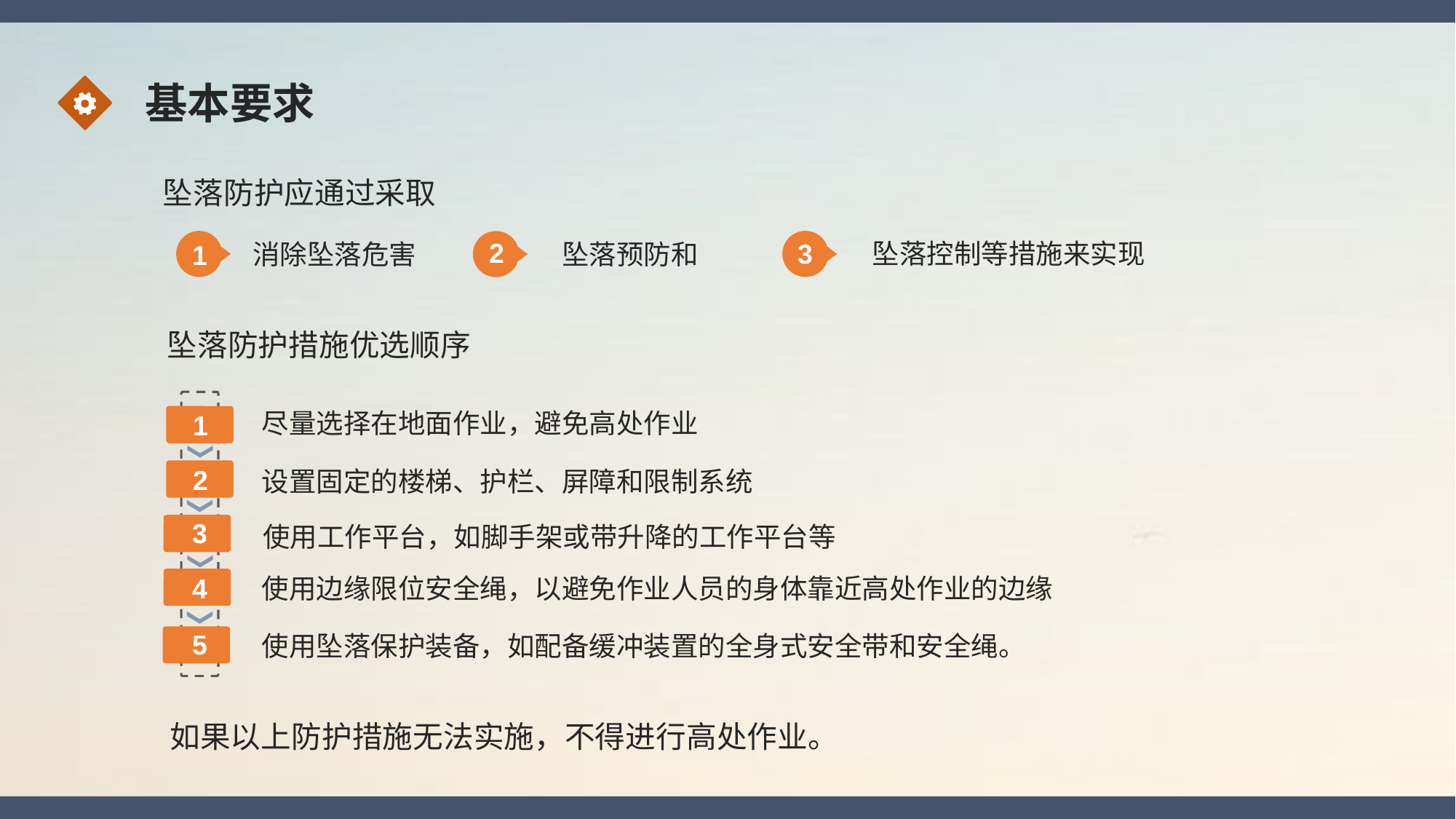

基本要求

坠落防护应通过采取
2

坠落控制等措施来实现

3
消除坠落危害
坠落预防和
1
坠落防护措施优选顺序

尽量选择在地面作业，避免高处作业
1

2
设置固定的楼梯、护栏、屏障和限制系统

3
使用工作平台，如脚手架或带升降的工作平台等

4
使用边缘限位安全绳，以避免作业人员的身体靠近高处作业的边缘

5
使用坠落保护装备，如配备缓冲装置的全身式安全带和安全绳。

如果以上防护措施无法实施，不得进行高处作业。